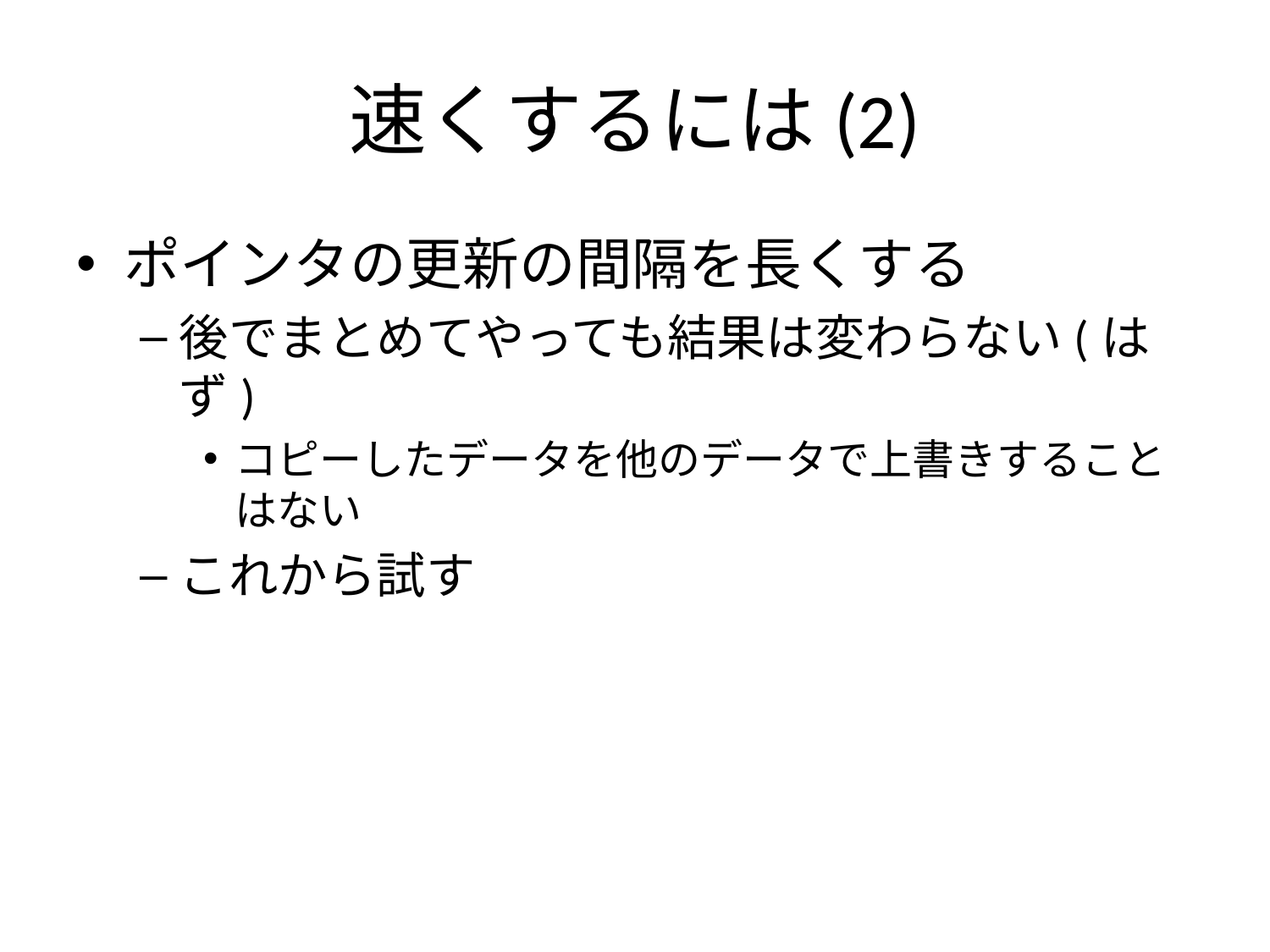

# 速くするには(2)
ポインタの更新の間隔を長くする
後でまとめてやっても結果は変わらない(はず)
コピーしたデータを他のデータで上書きすることはない
これから試す